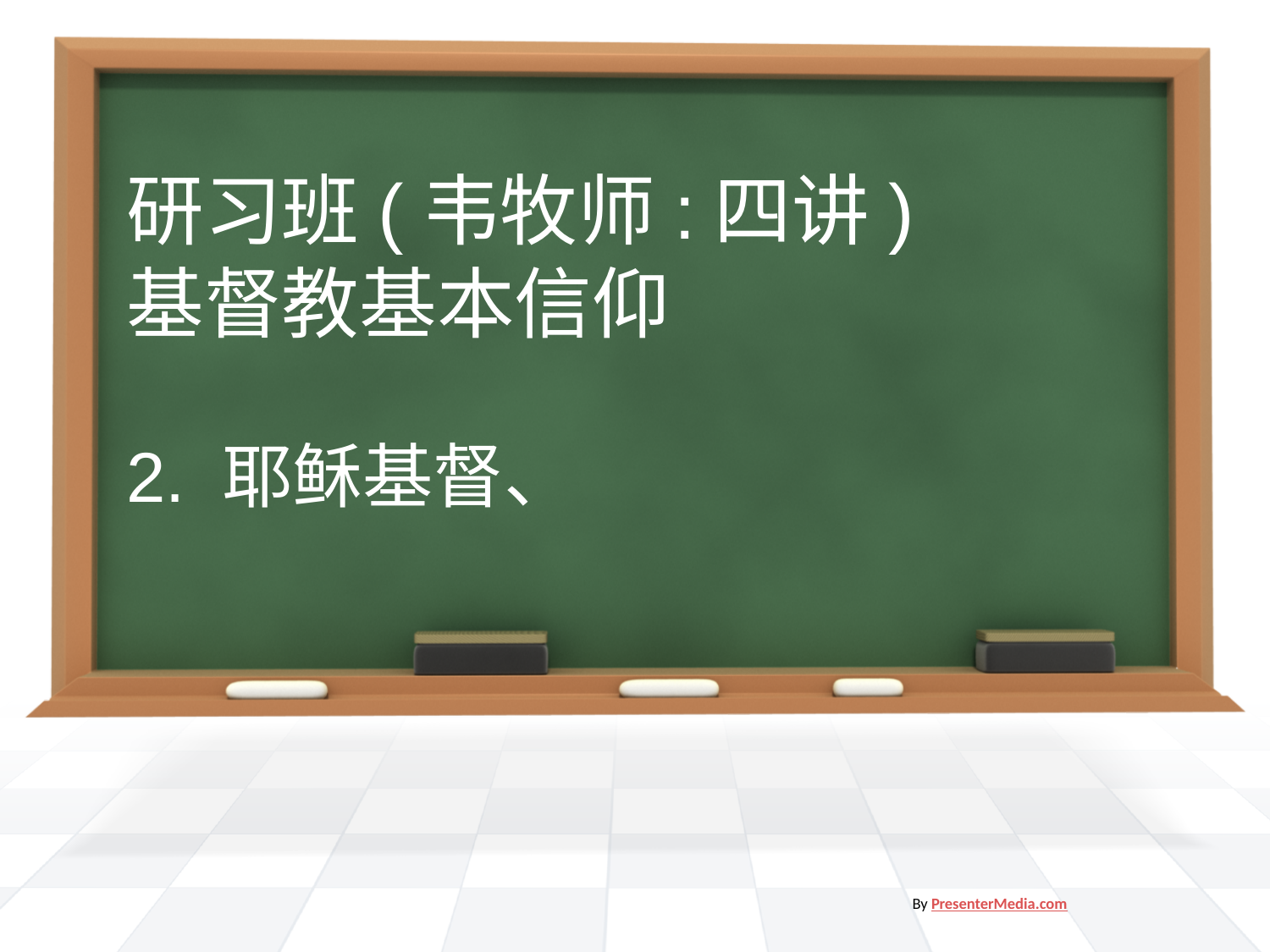

# 研习班(韦牧师:四讲) 基督教基本信仰 2. 耶稣基督、
By PresenterMedia.com